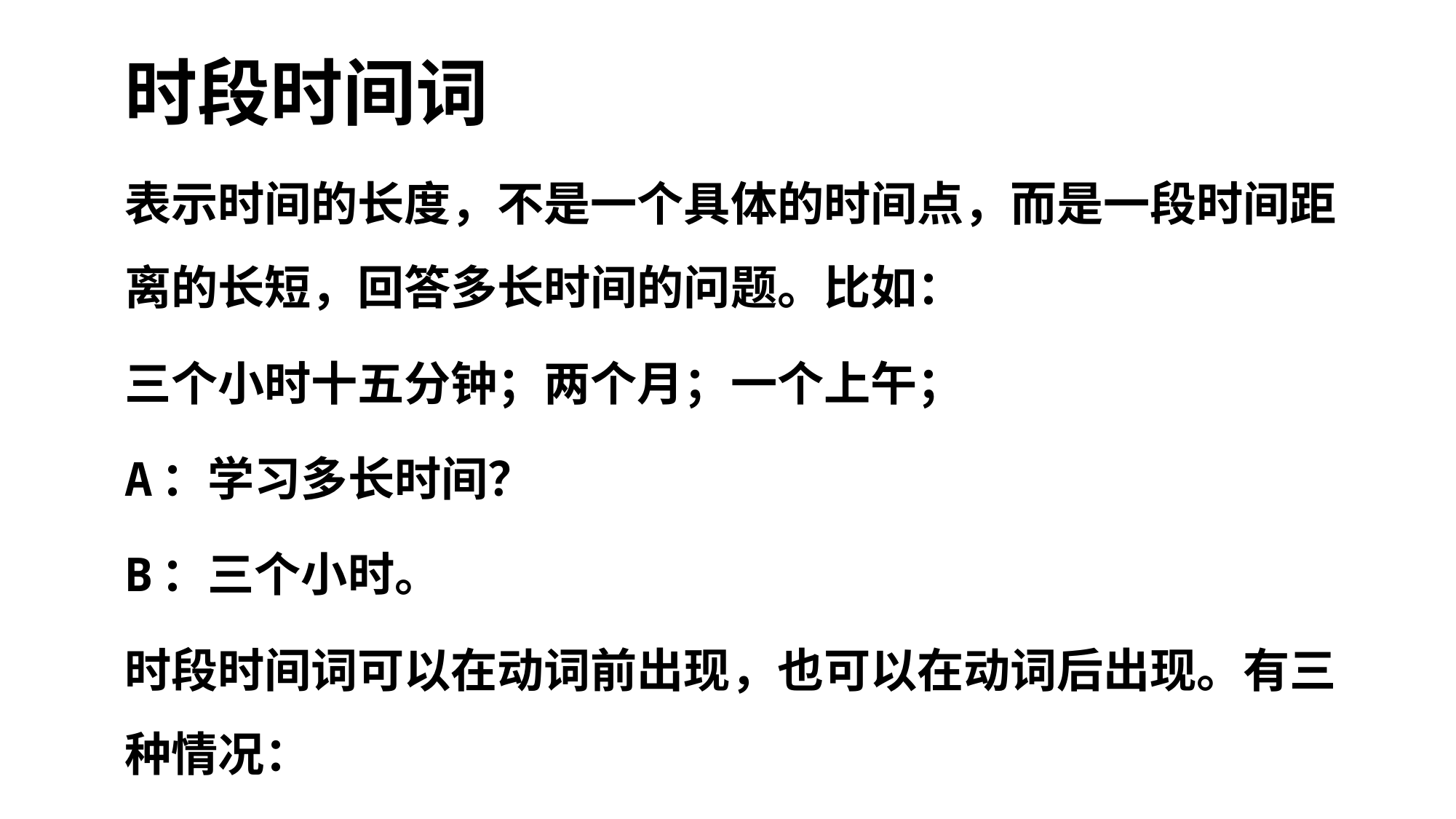

# 时段时间词
表示时间的长度，不是一个具体的时间点，而是一段时间距离的长短，回答多长时间的问题。比如：
三个小时十五分钟；两个月；一个上午；
A：学习多长时间？
B：三个小时。
时段时间词可以在动词前出现，也可以在动词后出现。有三种情况：